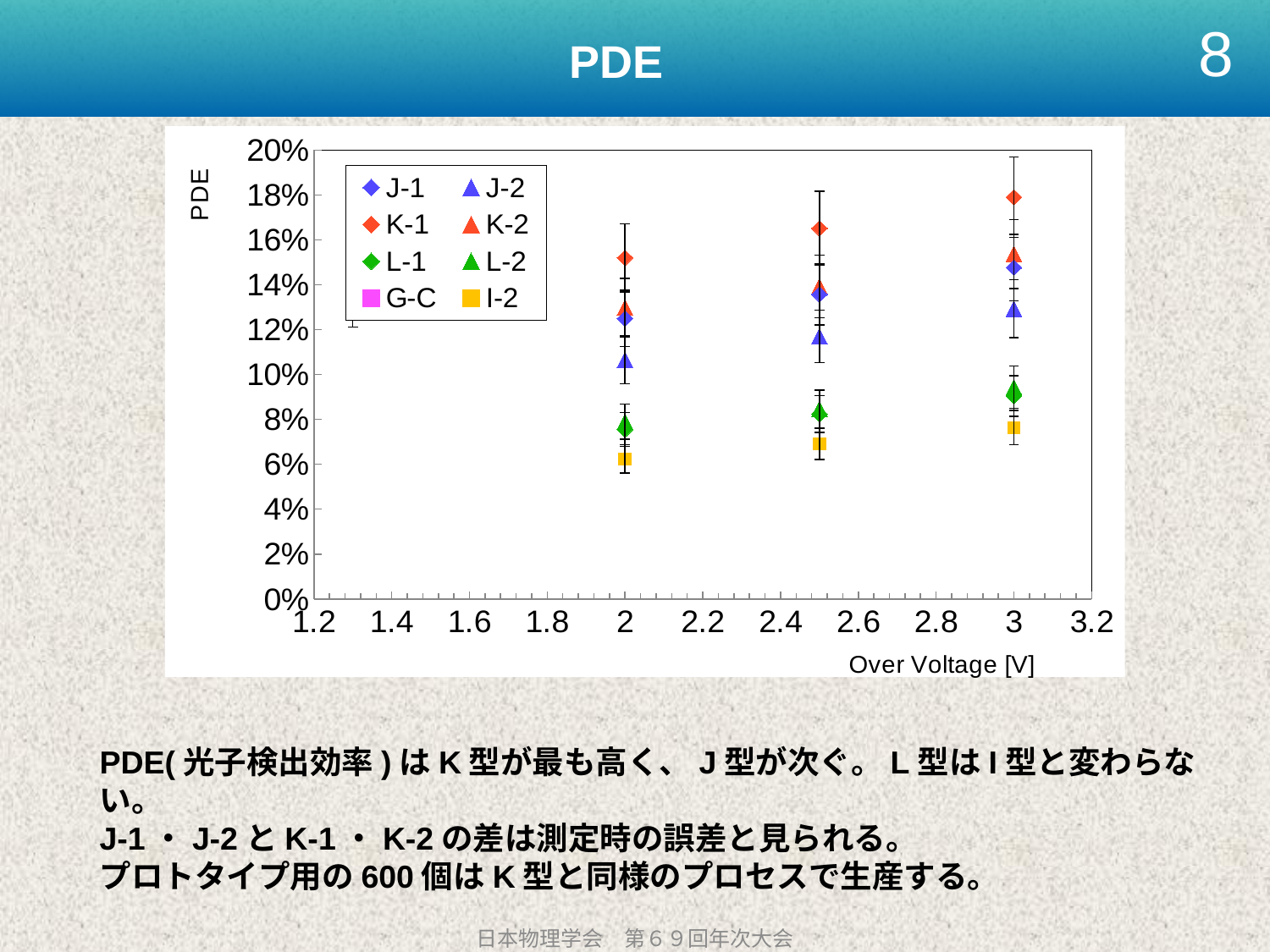

# PDE
8

### Chart

| Category | J-1 | J-2 | K-1 | K-2 | L-1 | L-2 | G-C | I-2 |
|---|---|---|---|---|---|---|---|---|
PDE(光子検出効率)はK型が最も高く、J型が次ぐ。L型はI型と変わらない。
J-1・J-2とK-1・K-2の差は測定時の誤差と見られる。
プロトタイプ用の600個はK型と同様のプロセスで生産する。
日本物理学会　第６９回年次大会